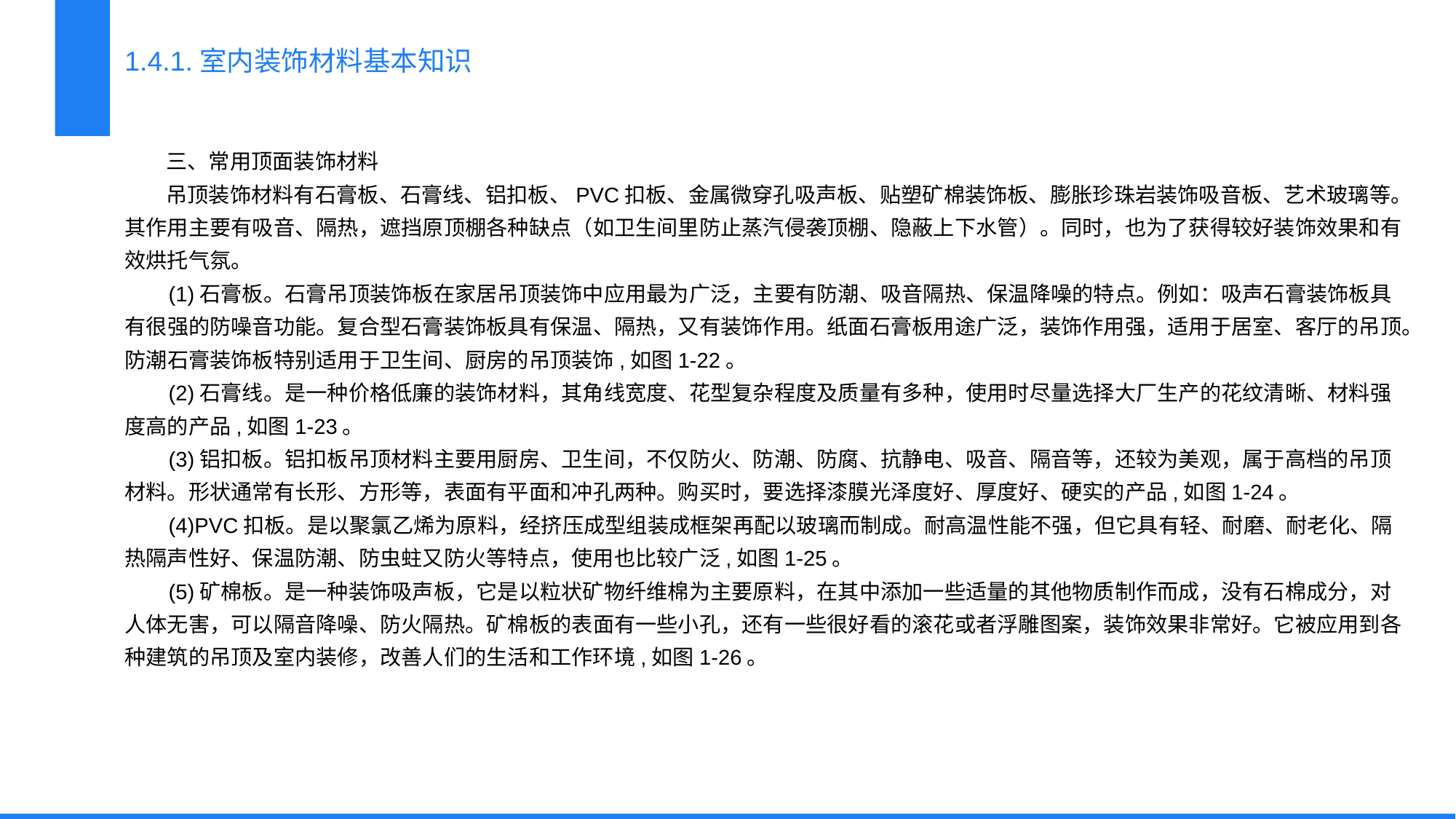

1.4.1.室内装饰材料基本知识
 三、常用顶面装饰材料
 吊顶装饰材料有石膏板、石膏线、铝扣板、PVC扣板、金属微穿孔吸声板、贴塑矿棉装饰板、膨胀珍珠岩装饰吸音板、艺术玻璃等。其作用主要有吸音、隔热，遮挡原顶棚各种缺点（如卫生间里防止蒸汽侵袭顶棚、隐蔽上下水管）。同时，也为了获得较好装饰效果和有效烘托气氛。
  (1)石膏板。石膏吊顶装饰板在家居吊顶装饰中应用最为广泛，主要有防潮、吸音隔热、保温降噪的特点。例如：吸声石膏装饰板具有很强的防噪音功能。复合型石膏装饰板具有保温、隔热，又有装饰作用。纸面石膏板用途广泛，装饰作用强，适用于居室、客厅的吊顶。防潮石膏装饰板特别适用于卫生间、厨房的吊顶装饰,如图1-22。
  (2)石膏线。是一种价格低廉的装饰材料，其角线宽度、花型复杂程度及质量有多种，使用时尽量选择大厂生产的花纹清晰、材料强度高的产品,如图1-23。
  (3)铝扣板。铝扣板吊顶材料主要用厨房、卫生间，不仅防火、防潮、防腐、抗静电、吸音、隔音等，还较为美观，属于高档的吊顶材料。形状通常有长形、方形等，表面有平面和冲孔两种。购买时，要选择漆膜光泽度好、厚度好、硬实的产品,如图1-24。
  (4)PVC扣板。是以聚氯乙烯为原料，经挤压成型组装成框架再配以玻璃而制成。耐高温性能不强，但它具有轻、耐磨、耐老化、隔热隔声性好、保温防潮、防虫蛀又防火等特点，使用也比较广泛,如图1-25。
  (5)矿棉板。是一种装饰吸声板，它是以粒状矿物纤维棉为主要原料，在其中添加一些适量的其他物质制作而成，没有石棉成分，对人体无害，可以隔音降噪、防火隔热。矿棉板的表面有一些小孔，还有一些很好看的滚花或者浮雕图案，装饰效果非常好。它被应用到各种建筑的吊顶及室内装修，改善人们的生活和工作环境,如图1-26。